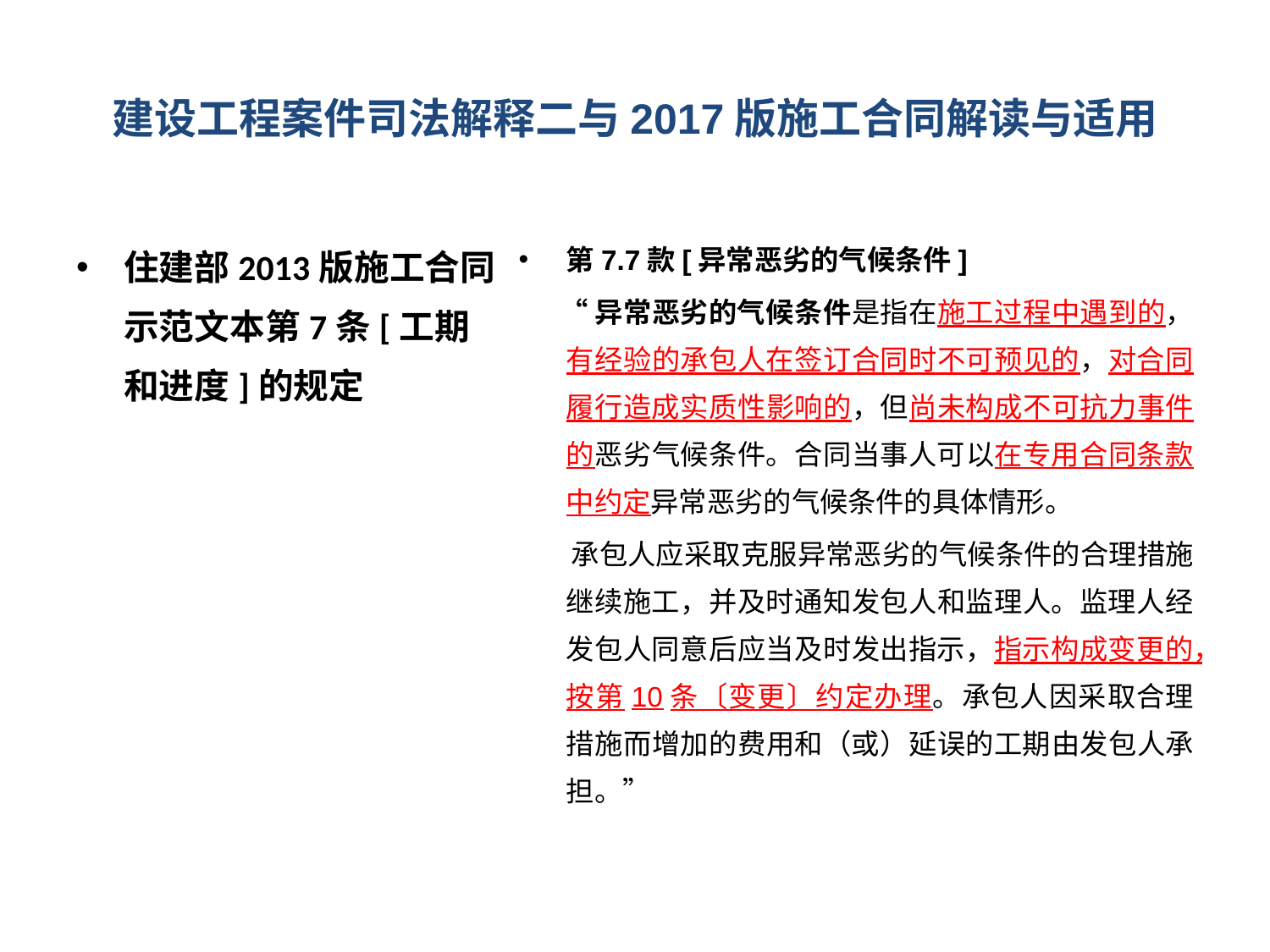

# 建设工程案件司法解释二与2017版施工合同解读与适用
住建部2013版施工合同示范文本第7条[工期和进度]的规定

第7.7款[异常恶劣的气候条件]
      “异常恶劣的气候条件是指在施工过程中遇到的，有经验的承包人在签订合同时不可预见的，对合同履行造成实质性影响的，但尚未构成不可抗力事件的恶劣气候条件。合同当事人可以在专用合同条款中约定异常恶劣的气候条件的具体情形。
       承包人应采取克服异常恶劣的气候条件的合理措施继续施工，并及时通知发包人和监理人。监理人经发包人同意后应当及时发出指示，指示构成变更的，按第10条〔变更〕约定办理。承包人因采取合理措施而增加的费用和（或）延误的工期由发包人承担。”

34